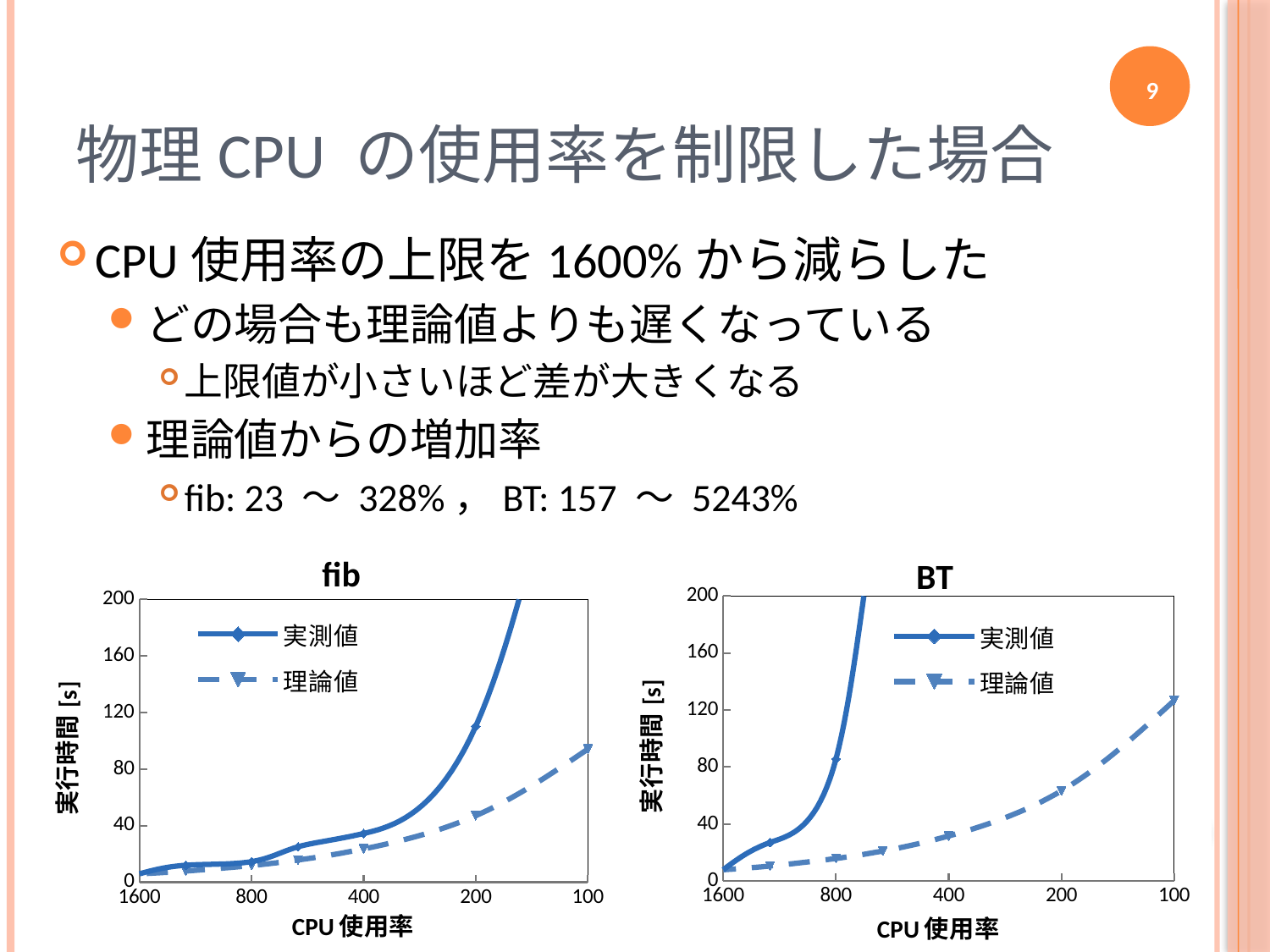

# 物理CPU の使用率を制限した場合

9

CPU使用率の上限を1600%から減らした
どの場合も理論値よりも遅くなっている
上限値が小さいほど差が大きくなる
理論値からの増加率
fib: 23 ～ 328%，BT: 157 ～ 5243%

### Chart: fib

| Category |  |  |
|---|---|---|

### Chart: BT

| Category |  |  |
|---|---|---|